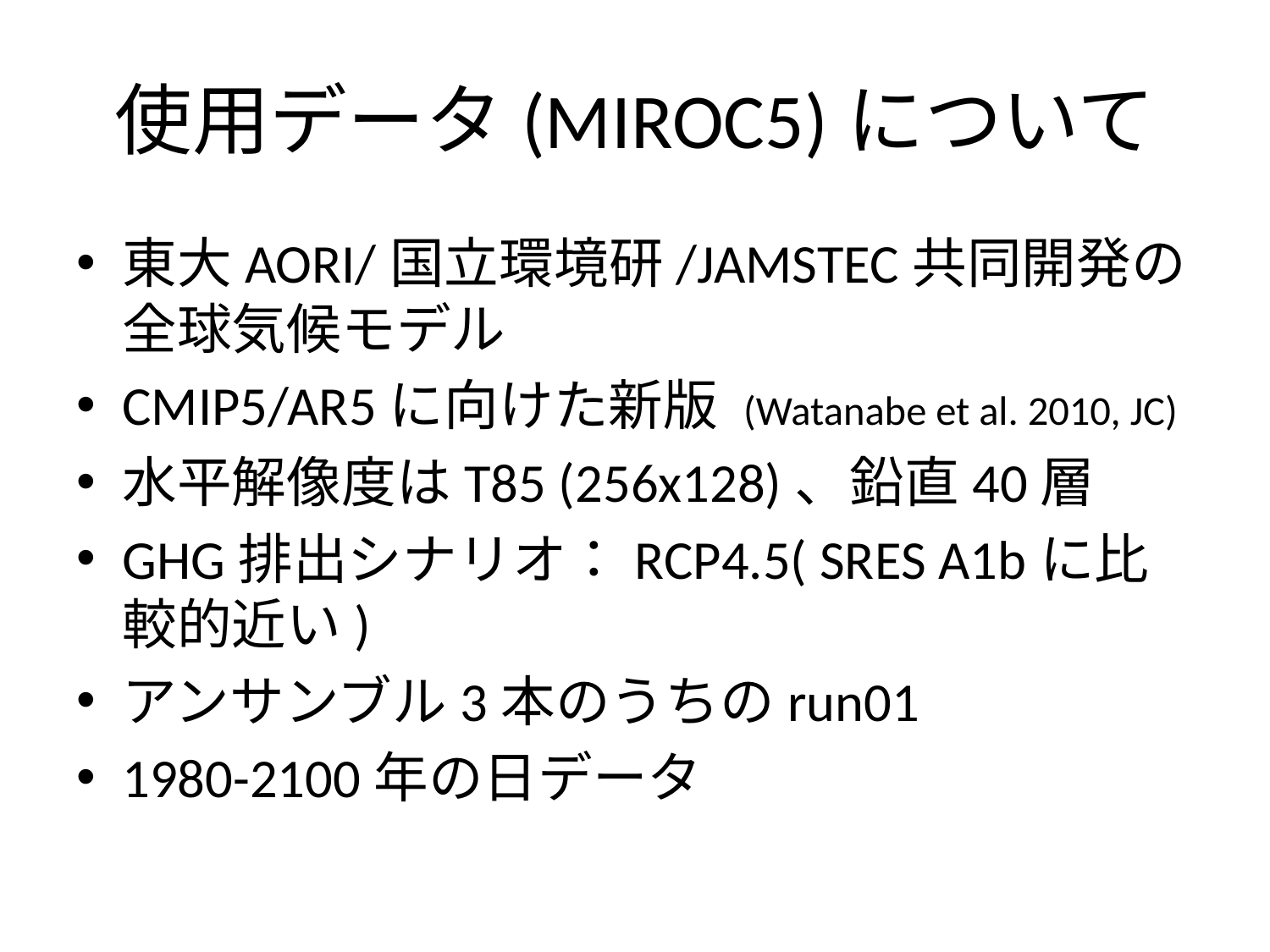

# 使用データ(MIROC5)について
東大AORI/国立環境研/JAMSTEC共同開発の全球気候モデル
CMIP5/AR5に向けた新版 (Watanabe et al. 2010, JC)
水平解像度はT85 (256x128)、鉛直40層
GHG排出シナリオ：RCP4.5( SRES A1bに比較的近い)
アンサンブル3本のうちのrun01
1980-2100年の日データ